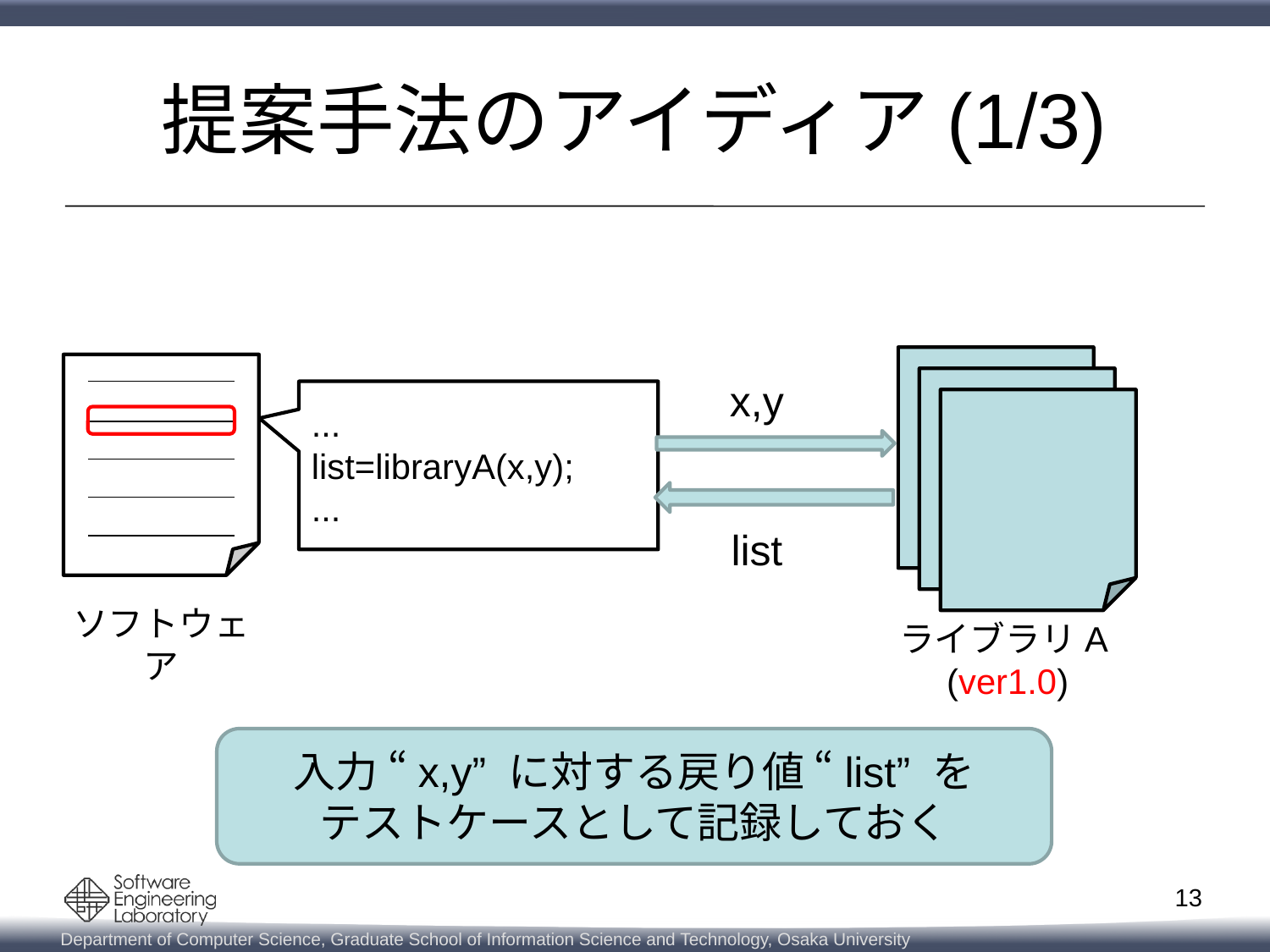

# 提案手法のアイディア(1/3)

x,y

...
list=libraryA(x,y);
...

list
ソフトウェア
ライブラリA
(ver1.0)
入力 “x,y” に対する戻り値 “list” を
テストケースとして記録しておく
13